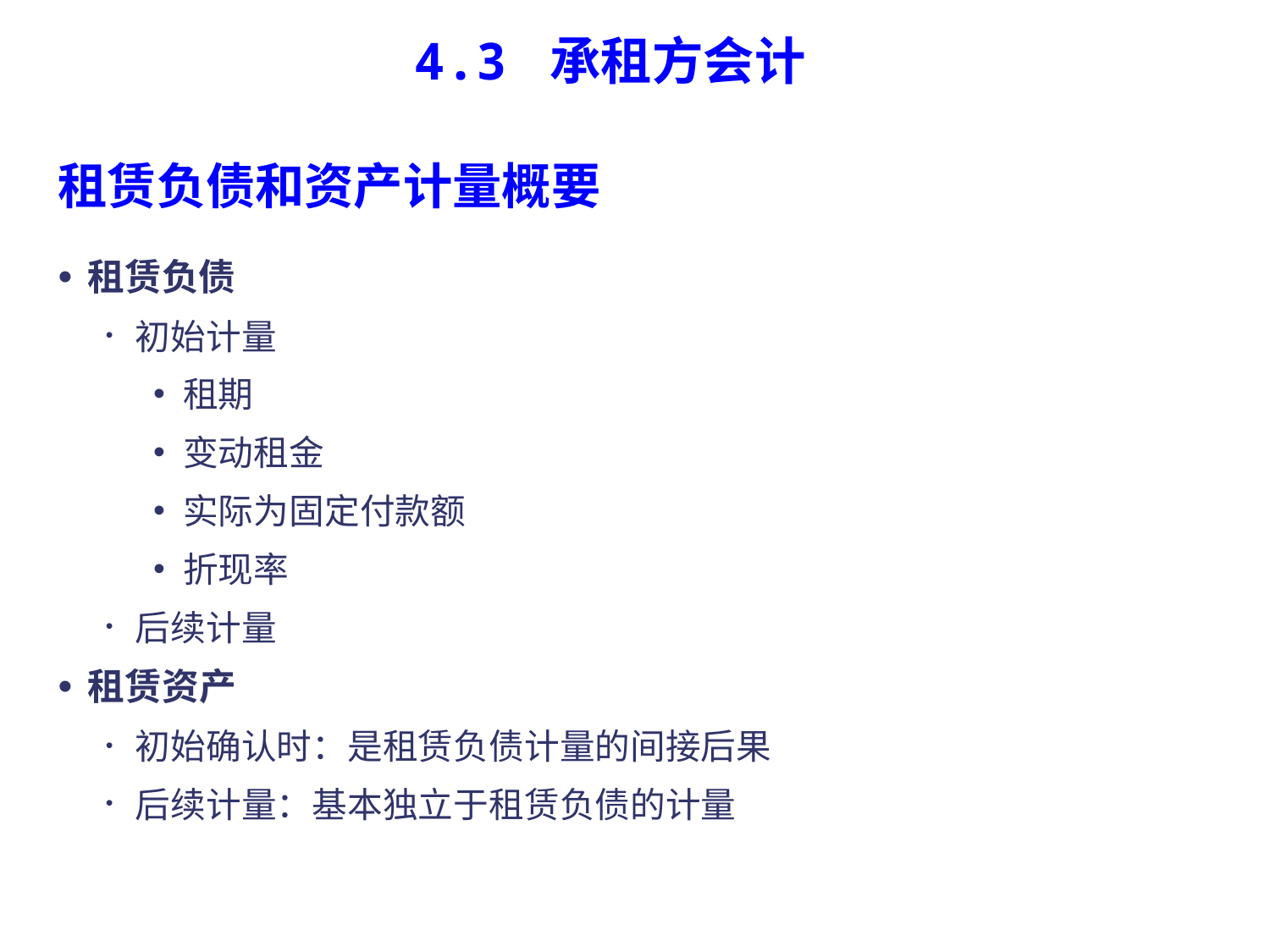

4.3 承租方会计
# 租赁负债和资产计量概要
租赁负债
初始计量
租期
变动租金
实际为固定付款额
折现率
后续计量
租赁资产
初始确认时：是租赁负债计量的间接后果
后续计量：基本独立于租赁负债的计量
91